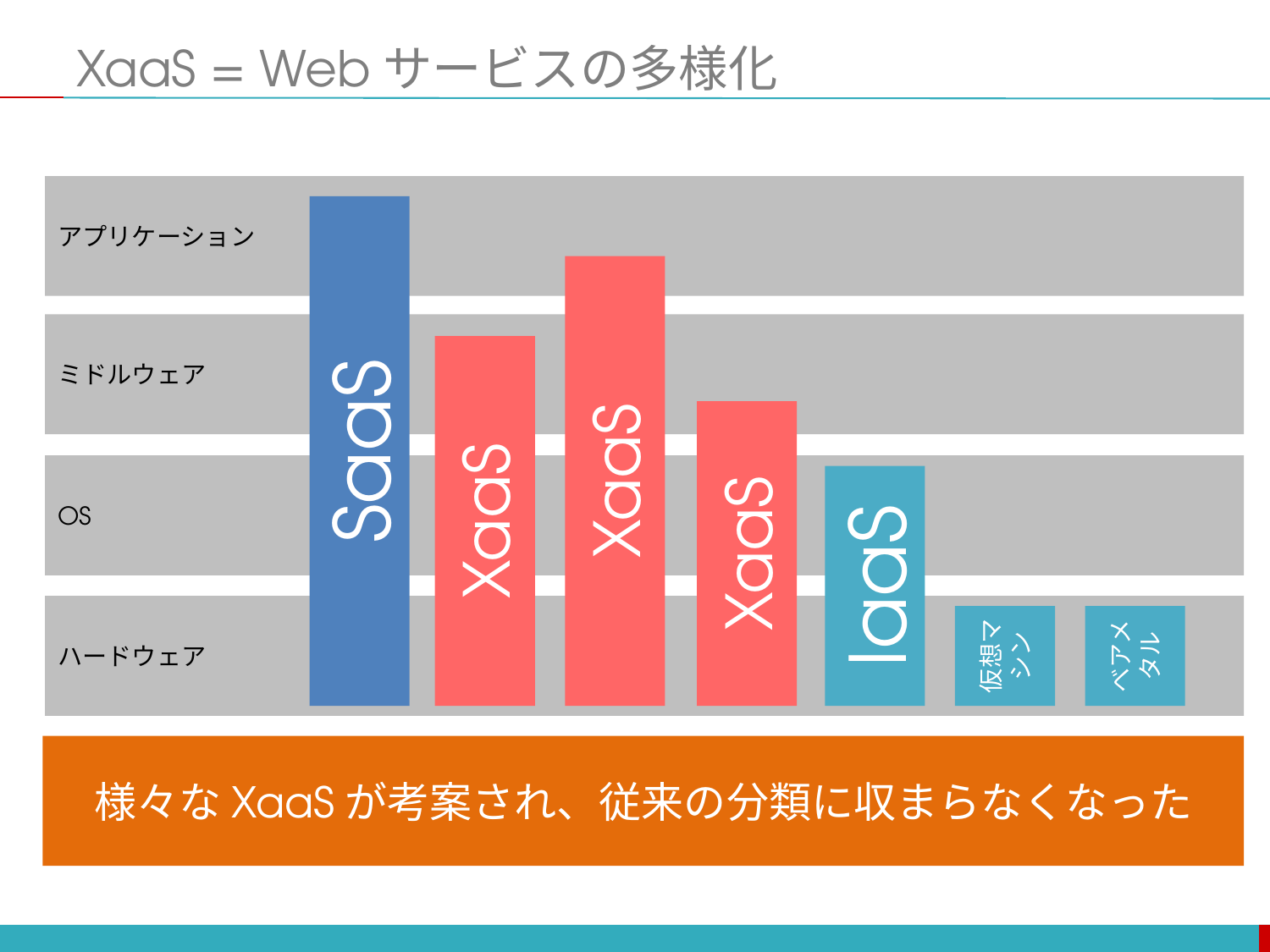

# XaaS = Webサービスの多様化
アプリケーション
ミドルウェア
SaaS
XaaS
OS
XaaS
XaaS
IaaS
ハードウェア
ベアメタル
仮想マシン
様々なXaaSが考案され、従来の分類に収まらなくなった